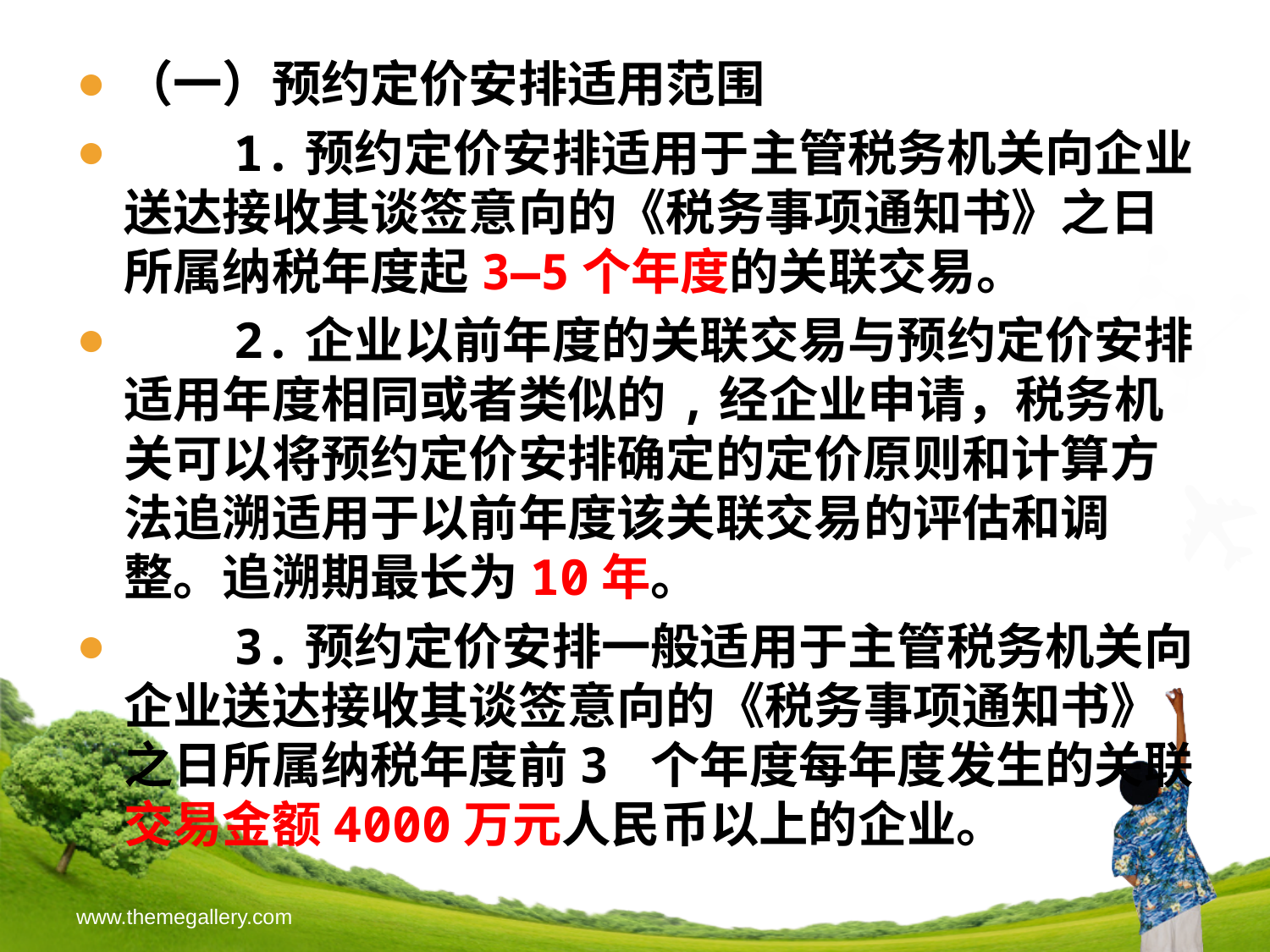

（一）预约定价安排适用范围
　　1.预约定价安排适用于主管税务机关向企业送达接收其谈签意向的《税务事项通知书》之日所属纳税年度起3—5个年度的关联交易。
　　2.企业以前年度的关联交易与预约定价安排适用年度相同或者类似的,经企业申请，税务机关可以将预约定价安排确定的定价原则和计算方法追溯适用于以前年度该关联交易的评估和调整。追溯期最长为10年。
　　3.预约定价安排一般适用于主管税务机关向企业送达接收其谈签意向的《税务事项通知书》之日所属纳税年度前3 个年度每年度发生的关联交易金额4000万元人民币以上的企业。

www.themegallery.com